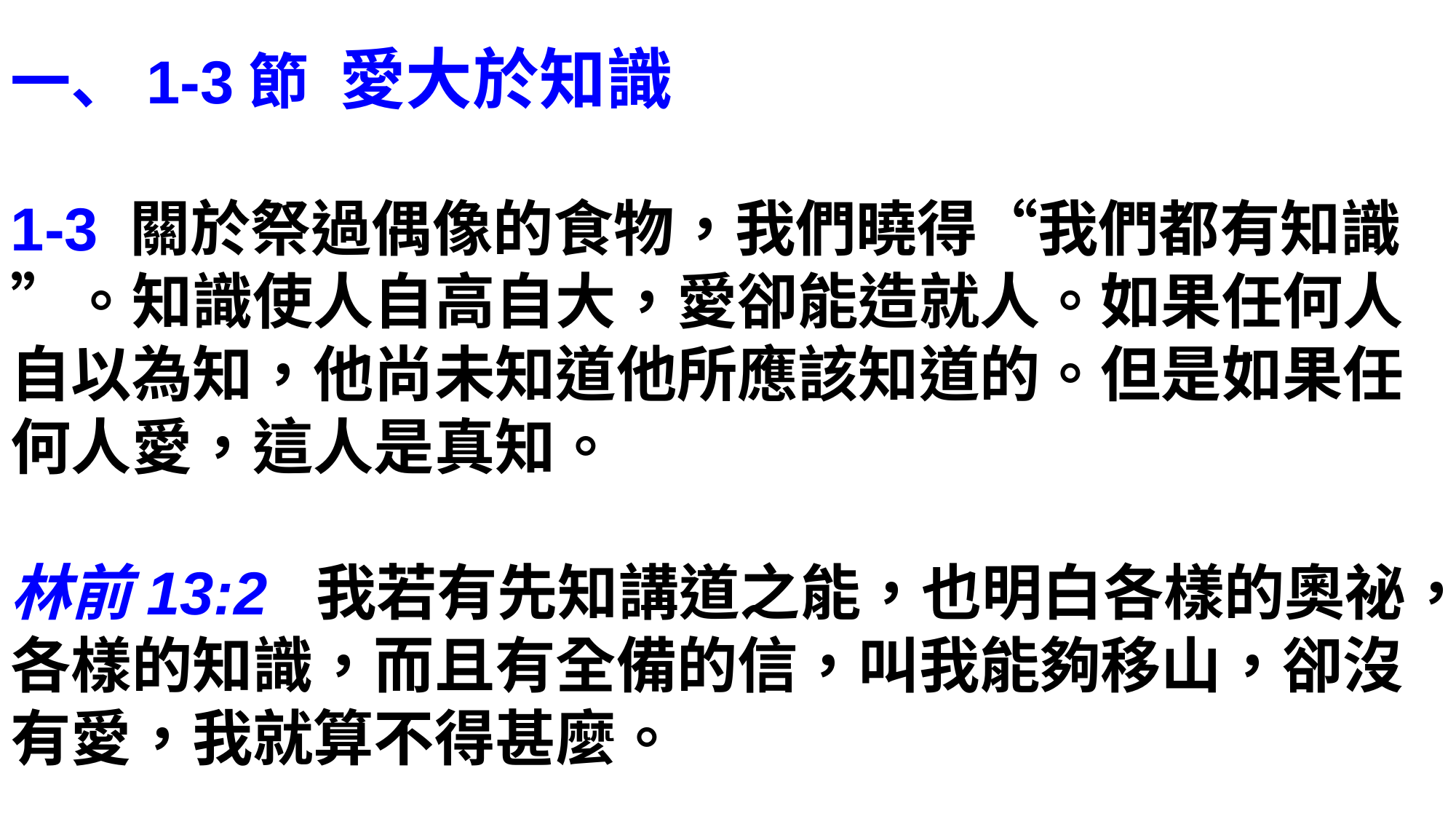

一、1-3節  愛大於知識

1-3 關於祭過偶像的食物，我們曉得“我們都有知識”。知識使人自高自大，愛卻能造就人。如果任何人自以為知，他尚未知道他所應該知道的。但是如果任何人愛，這人是真知。

林前13:2  我若有先知講道之能，也明白各樣的奧祕，各樣的知識，而且有全備的信，叫我能夠移山，卻沒有愛，我就算不得甚麼。